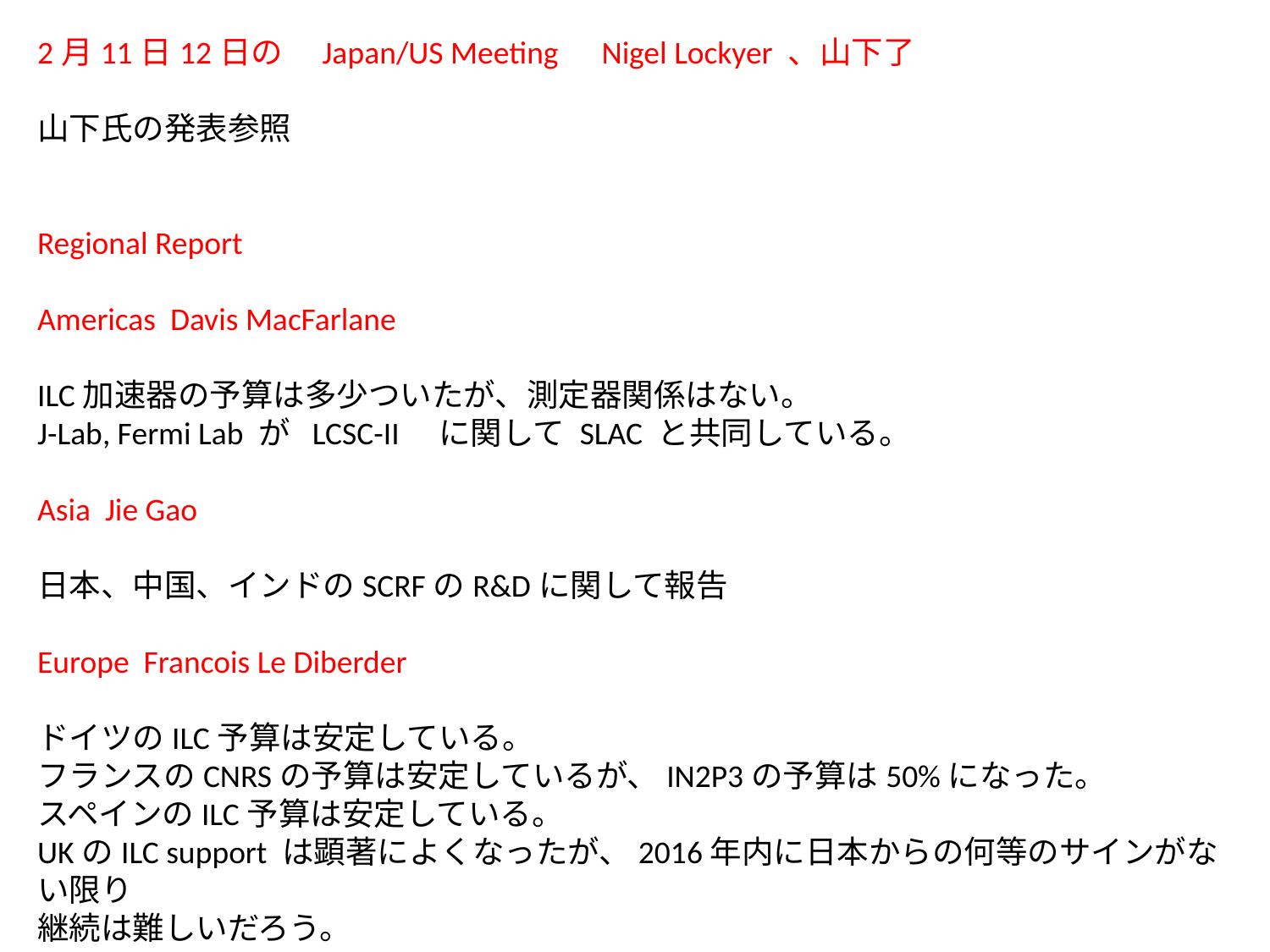

2月11日12日の　Japan/US Meeting      Nigel Lockyer 、山下了

山下氏の発表参照

Regional Report

Americas  Davis MacFarlane

ILC加速器の予算は多少ついたが、測定器関係はない。
J-Lab, Fermi Lab が  LCSC-II　に関して SLAC と共同している。

Asia  Jie Gao

日本、中国、インドのSCRFのR&Dに関して報告

Europe  Francois Le Diberder

ドイツのILC予算は安定している。
フランスのCNRSの予算は安定しているが、IN2P3の予算は50%になった。
スペインのILC予算は安定している。
UKのILC support は顕著によくなったが、2016年内に日本からの何等のサインがない限り
継続は難しいだろう。